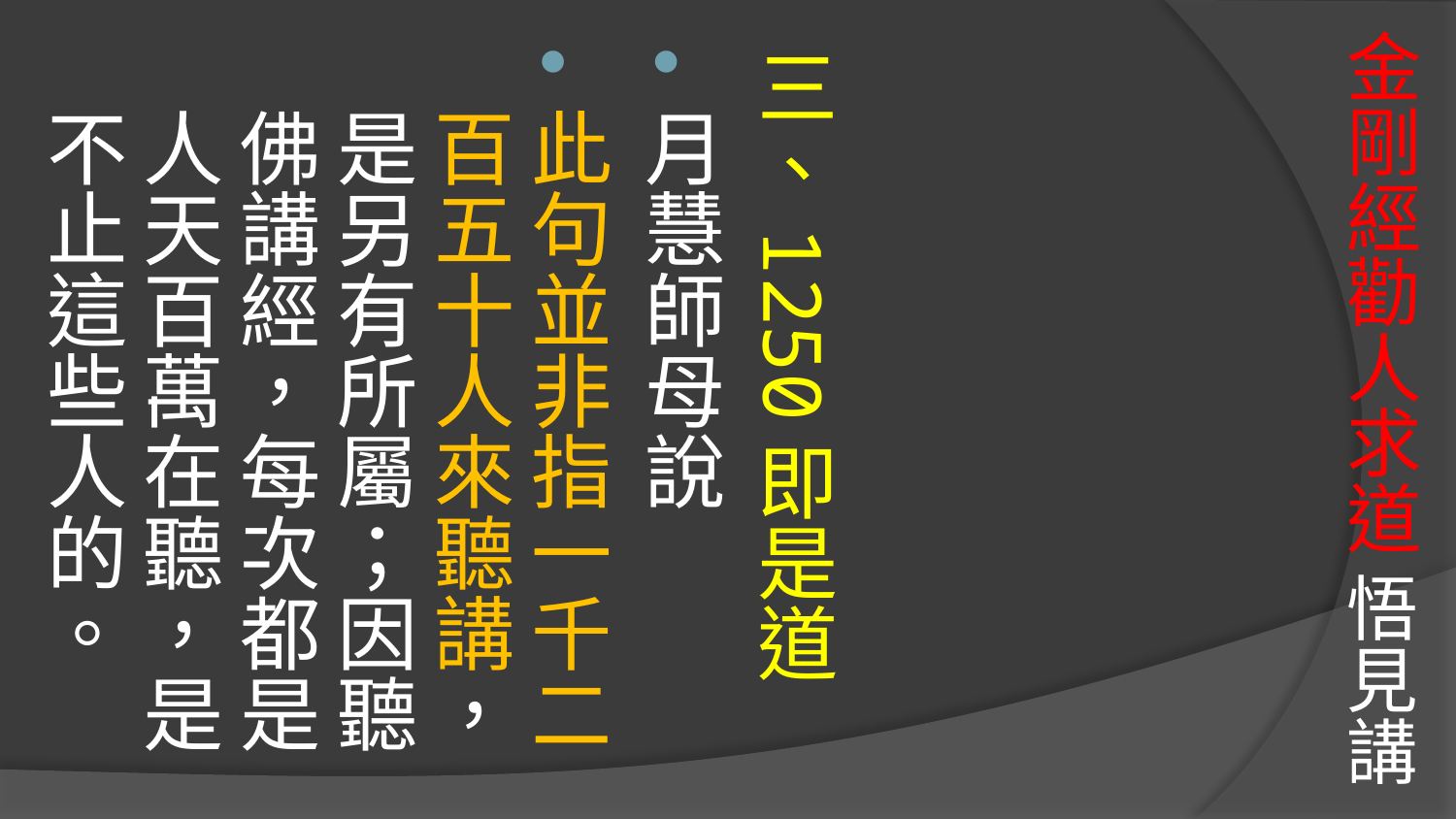

# 金剛經勸人求道 悟見講
三、1250即是道
月慧師母說
此句並非指一千二百五十人來聽講，是另有所屬；因聽佛講經，每次都是人天百萬在聽，是不止這些人的。